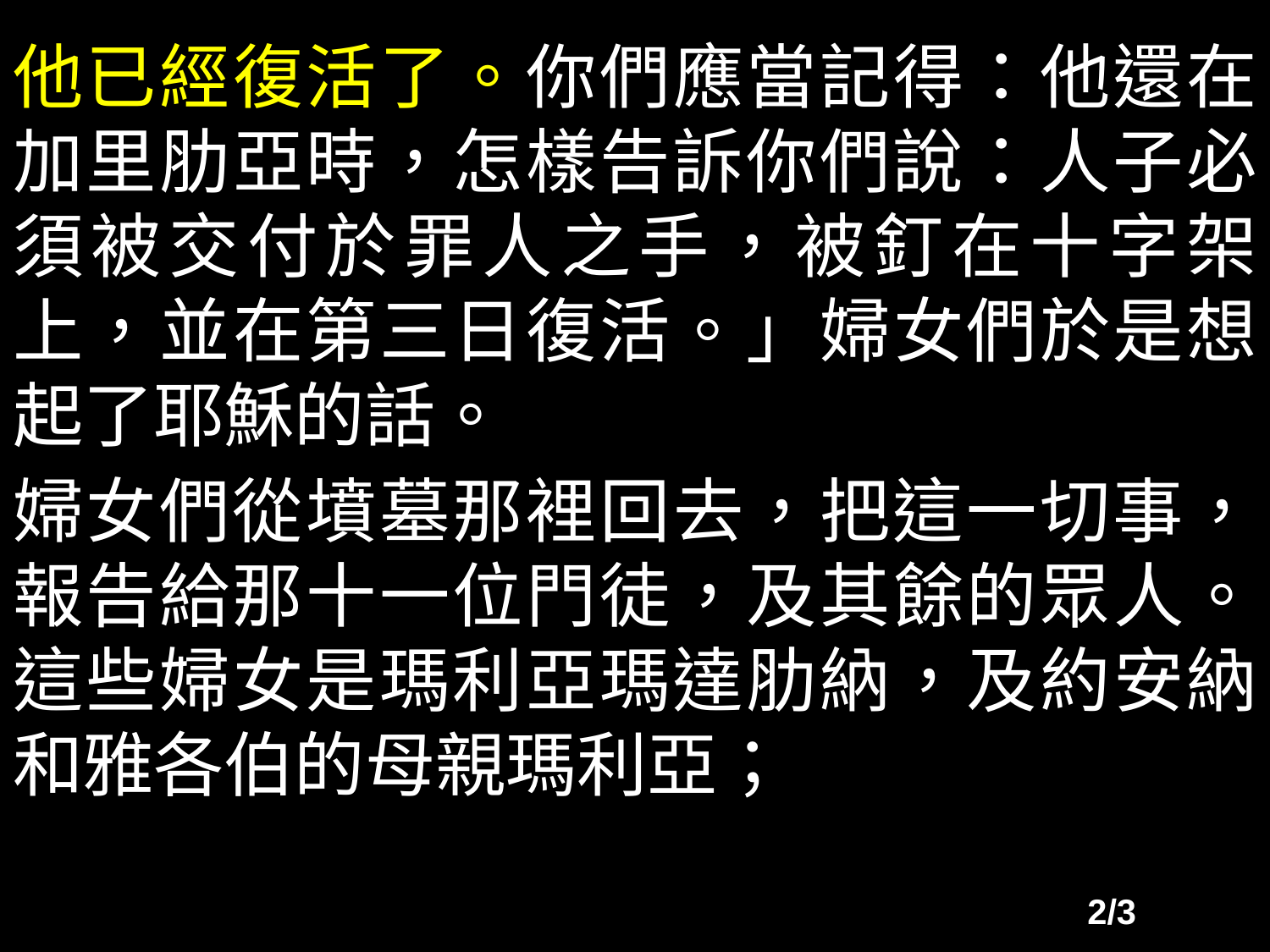

他已經復活了。你們應當記得：他還在加里肋亞時，怎樣告訴你們說：人子必須被交付於罪人之手，被釘在十字架上，並在第三日復活。」婦女們於是想起了耶穌的話。
婦女們從墳墓那裡回去，把這一切事，報告給那十一位門徒，及其餘的眾人。這些婦女是瑪利亞瑪達肋納，及約安納和雅各伯的母親瑪利亞；
2/3